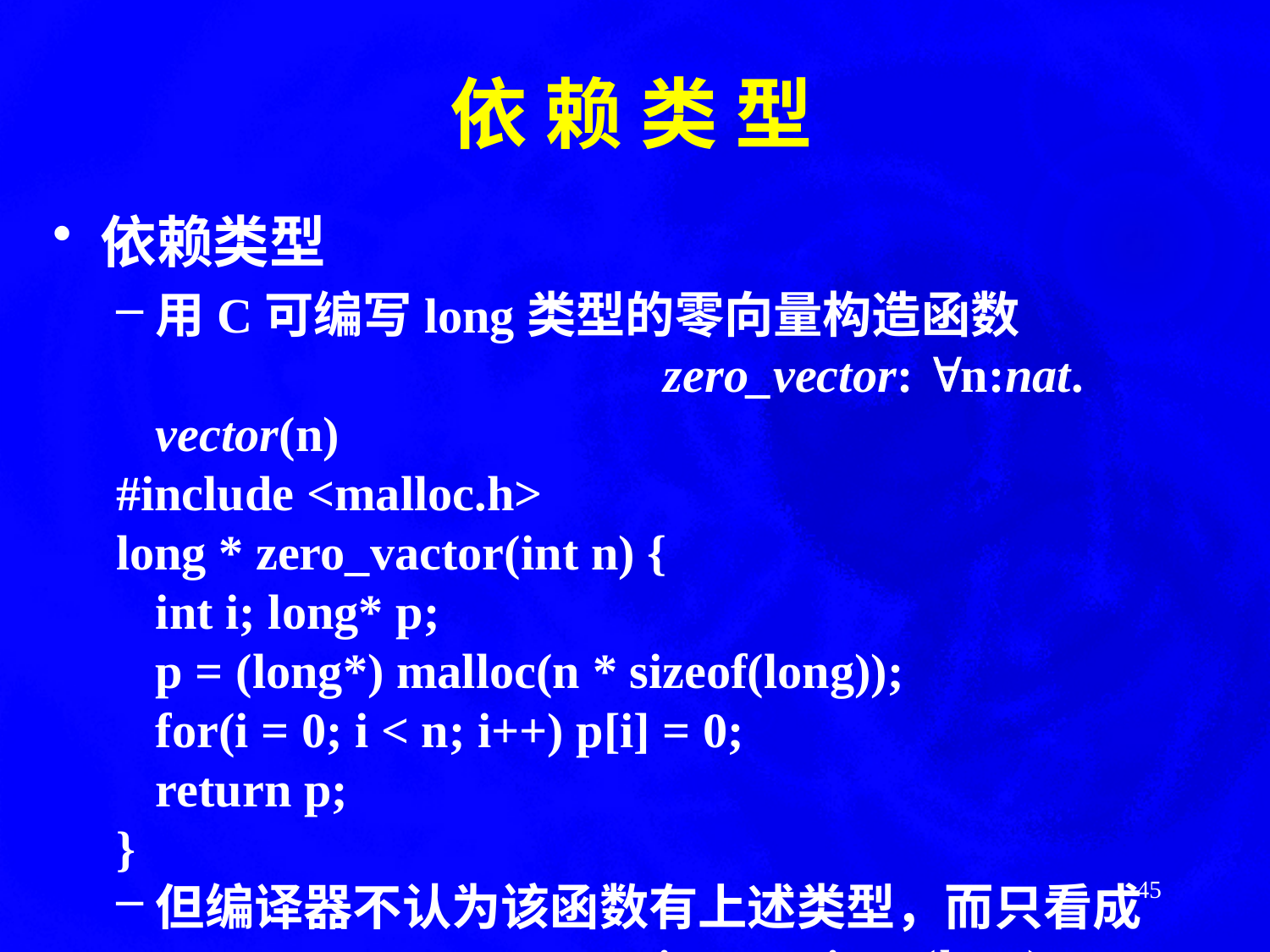

依 赖 类 型
依赖类型
用C可编写long类型的零向量构造函数
					zero_vector: ∀n:nat. vector(n)
#include <malloc.h>
long * zero_vactor(int n) {
	int i; long* p;
	p = (long*) malloc(n * sizeof(long));
	for(i = 0; i < n; i++) p[i] = 0;
	return p;
}
但编译器不认为该函数有上述类型，而只看成
		       zero_vector : int → pointer(long)

45